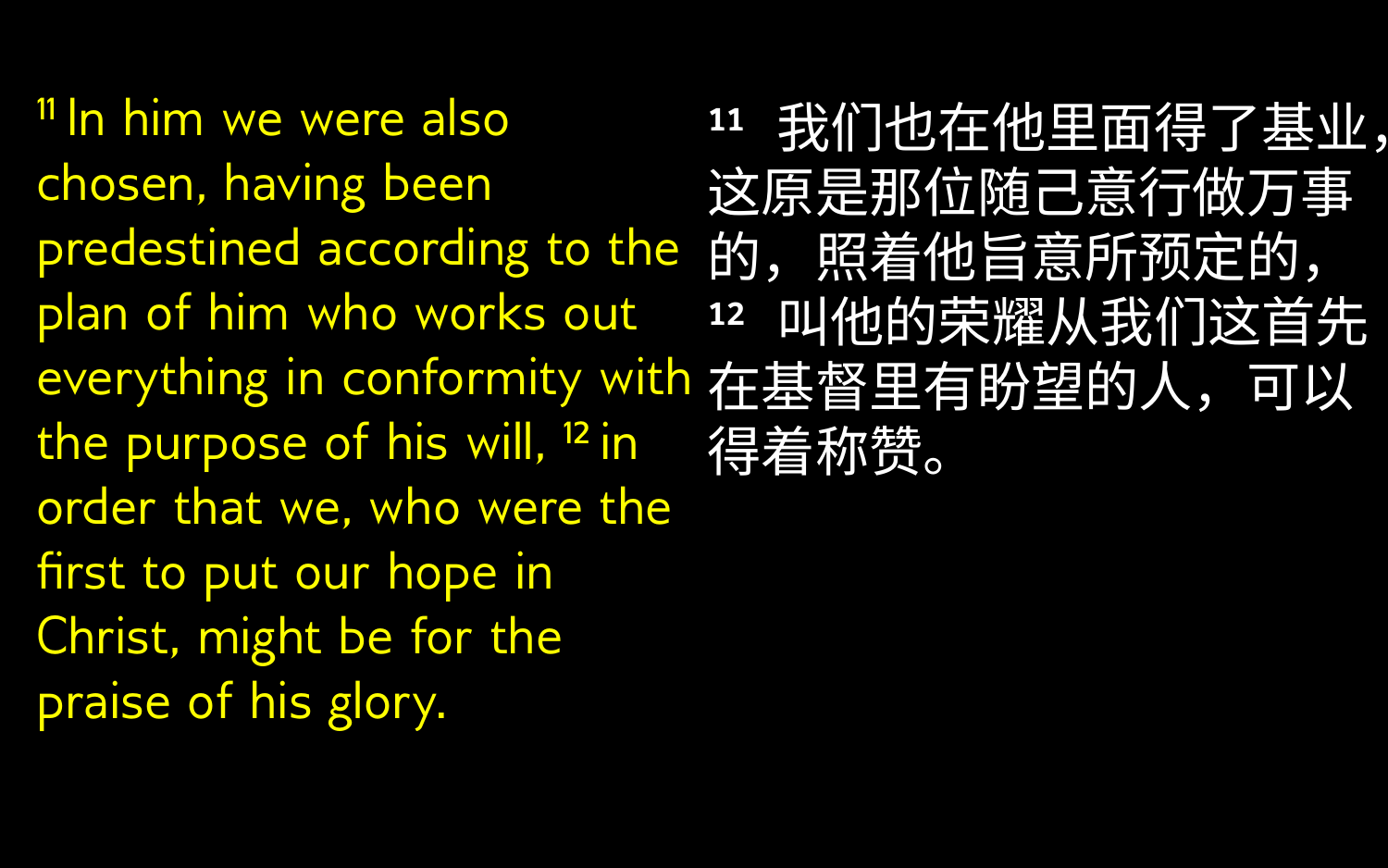

11 In him we were also chosen, having been predestined according to the plan of him who works out everything in conformity with the purpose of his will, 12 in order that we, who were the first to put our hope in Christ, might be for the praise of his glory.
11 我们也在他里面得了基业，这原是那位随己意行做万事的，照着他旨意所预定的， 12 叫他的荣耀从我们这首先在基督里有盼望的人，可以得着称赞。